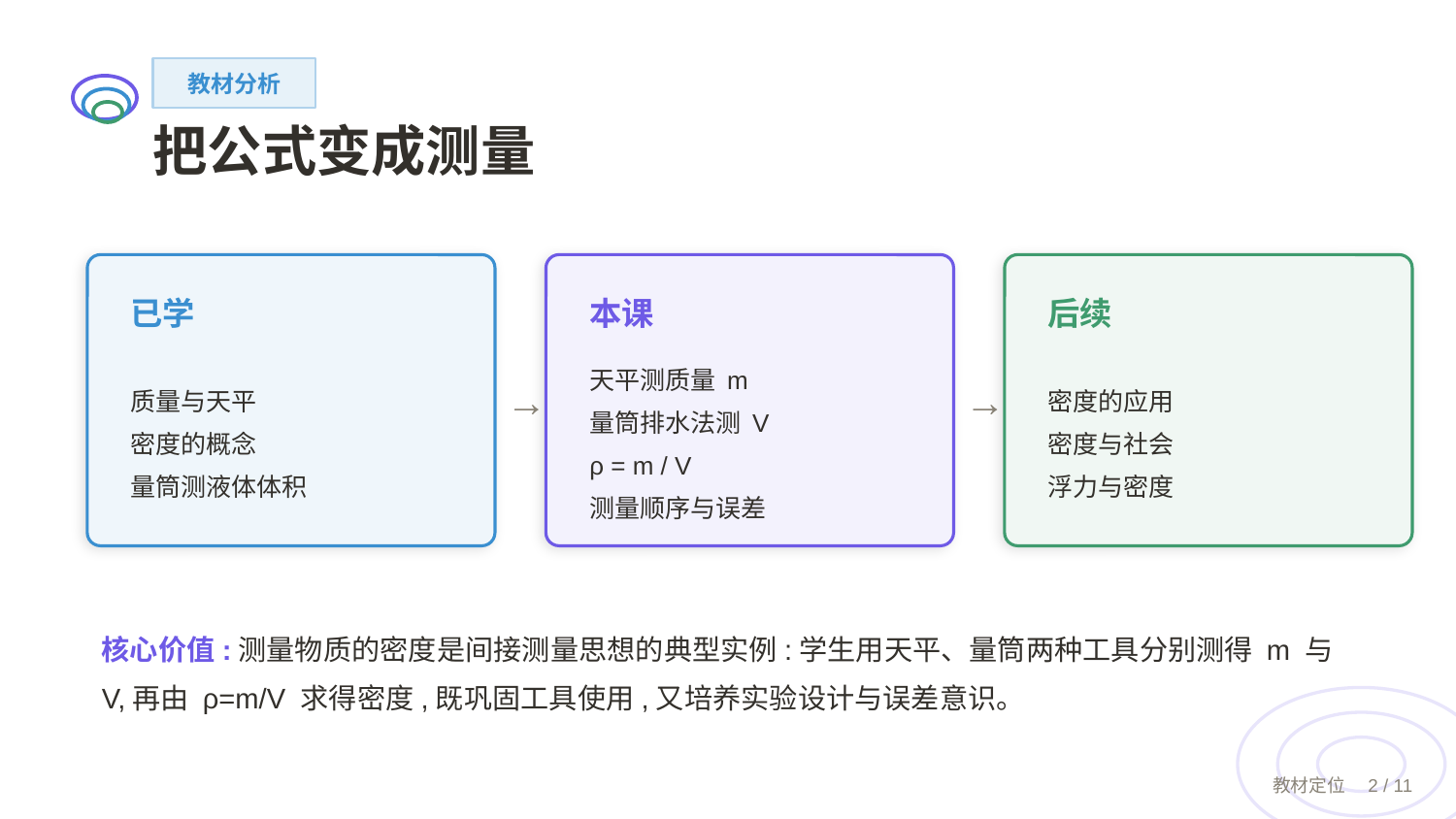

教材分析

把公式变成测量

已学
本课
后续
质量与天平
密度的概念
量筒测液体体积
天平测质量 m
量筒排水法测 V
ρ = m / V
测量顺序与误差
密度的应用
密度与社会
浮力与密度
→
→
核心价值:测量物质的密度是间接测量思想的典型实例:学生用天平、量筒两种工具分别测得 m 与 V,再由 ρ=m/V 求得密度,既巩固工具使用,又培养实验设计与误差意识。

教材定位　2 / 11